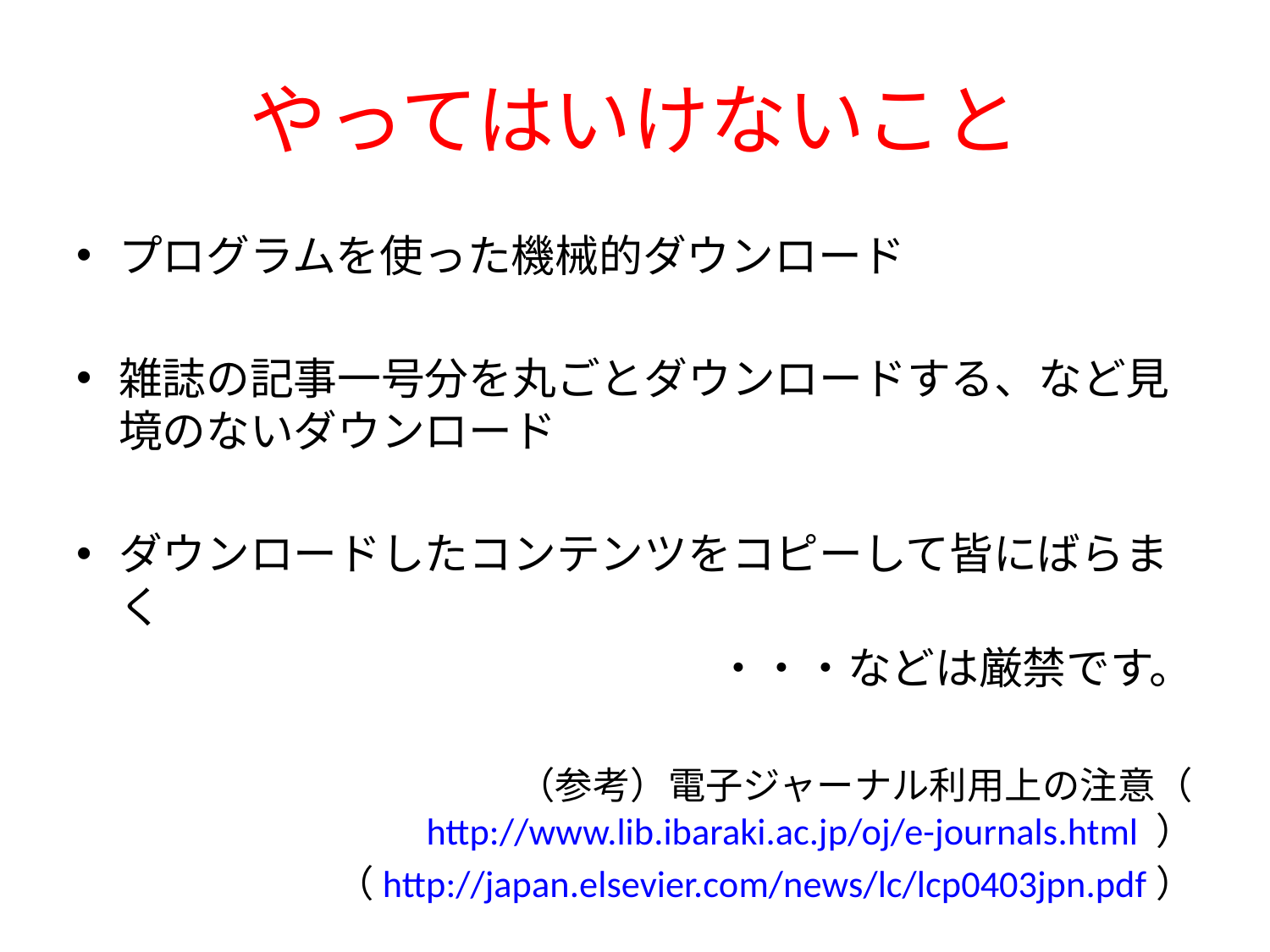

# やってはいけないこと
プログラムを使った機械的ダウンロード

雑誌の記事一号分を丸ごとダウンロードする、など見境のないダウンロード

ダウンロードしたコンテンツをコピーして皆にばらまく
・・・などは厳禁です。

（参考）電子ジャーナル利用上の注意（ http://www.lib.ibaraki.ac.jp/oj/e-journals.html ）
（http://japan.elsevier.com/news/lc/lcp0403jpn.pdf）